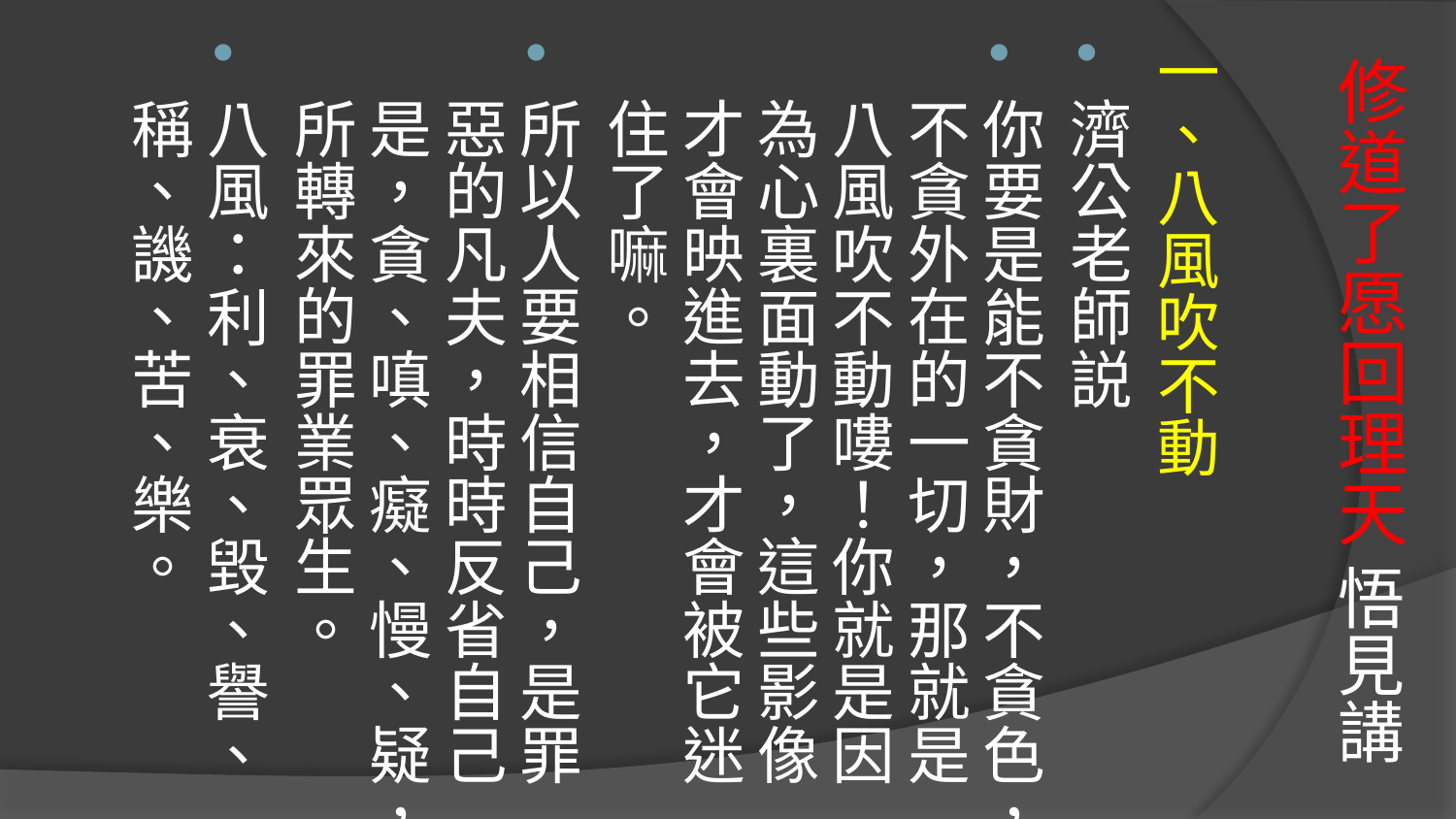

一、八風吹不動
濟公老師説
你要是能不貪財，不貪色，不貪外在的一切，那就是八風吹不動嘍！你就是因為心裏面動了，這些影像才會映進去，才會被它迷住了嘛。
所以人要相信自己，是罪惡的凡夫，時時反省自己是，貪、嗔、癡、慢、疑，所轉來的罪業眾生。
八風：利、衰、毀、譽、稱、譏、苦、樂。

# 修道了愿回理天 悟見講